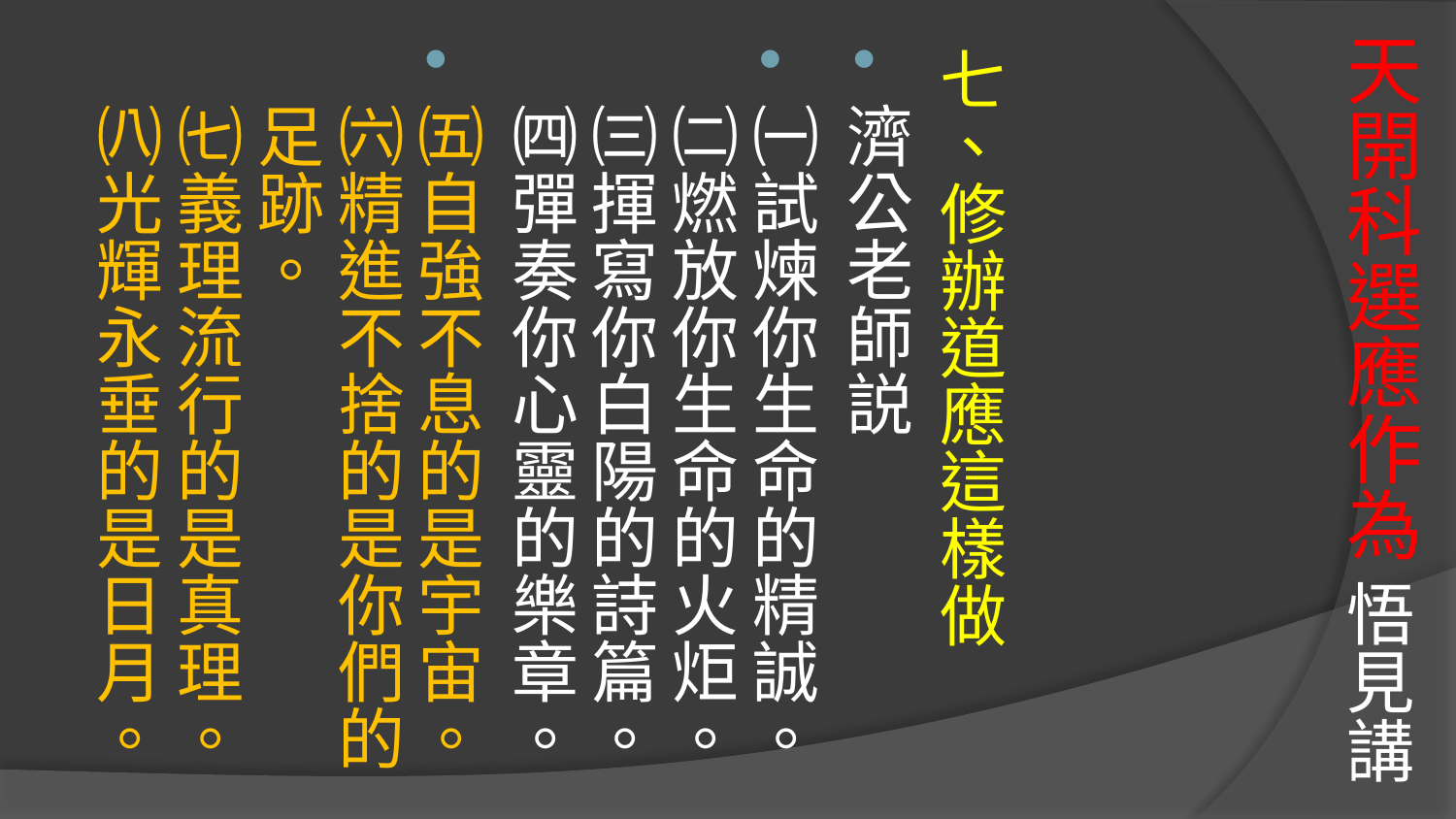

# 天開科選應作為 悟見講
七、修辦道應這樣做
濟公老師説
㈠試煉你生命的精誠。
㈡燃放你生命的火炬。
㈢揮寫你白陽的詩篇。
㈣彈奏你心靈的樂章。
㈤自強不息的是宇宙。
㈥精進不捨的是你們的足跡。
㈦義理流行的是真理。
㈧光輝永垂的是日月。